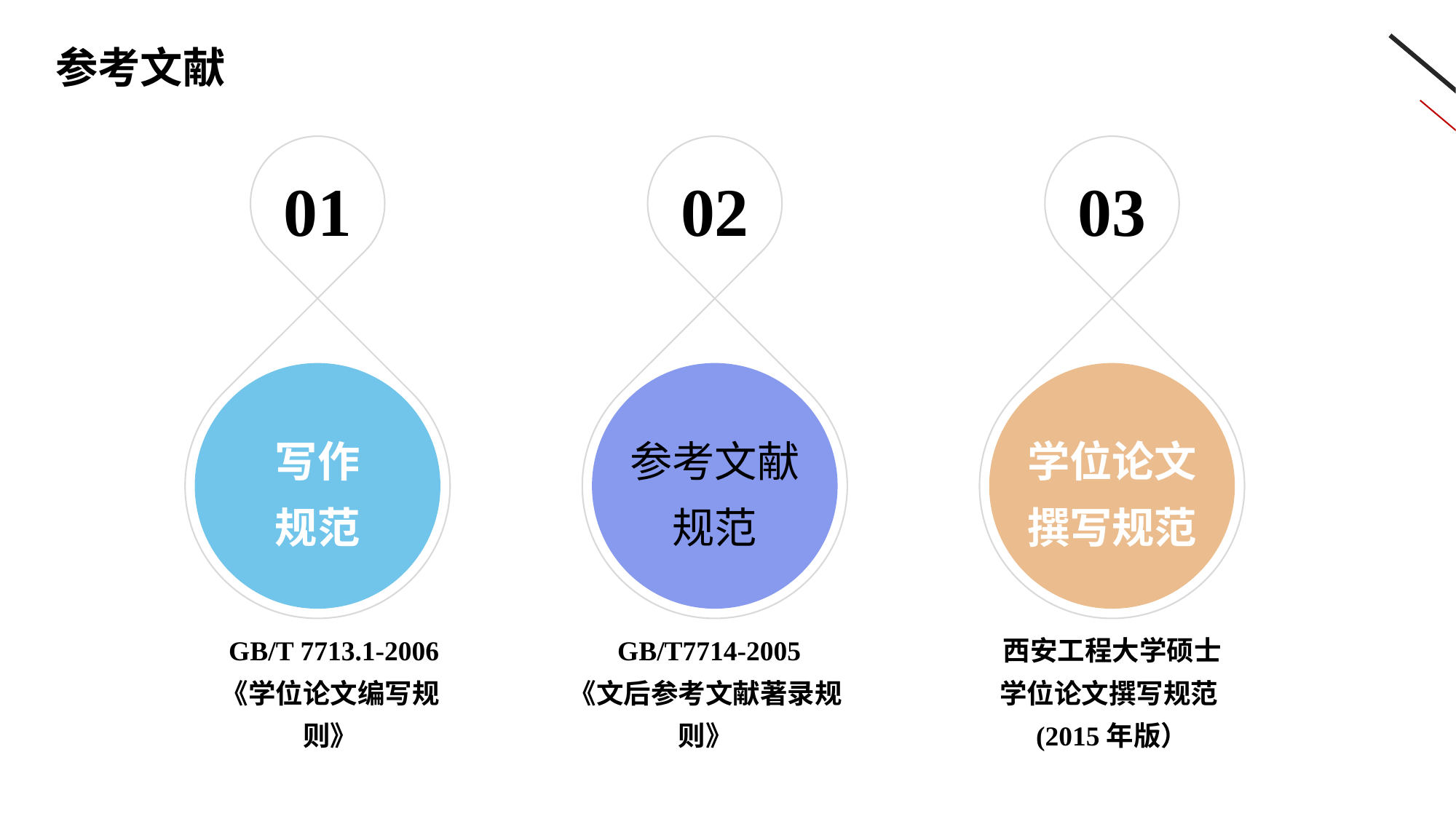

参考文献
01

写作
规范
02

参考文献规范
03

学位论文撰写规范
  GB/T 7713.1-2006《学位论文编写规则》

  GB/T7714-2005
《文后参考文献著录规则》

西安工程大学硕士学位论文撰写规范(2015年版）